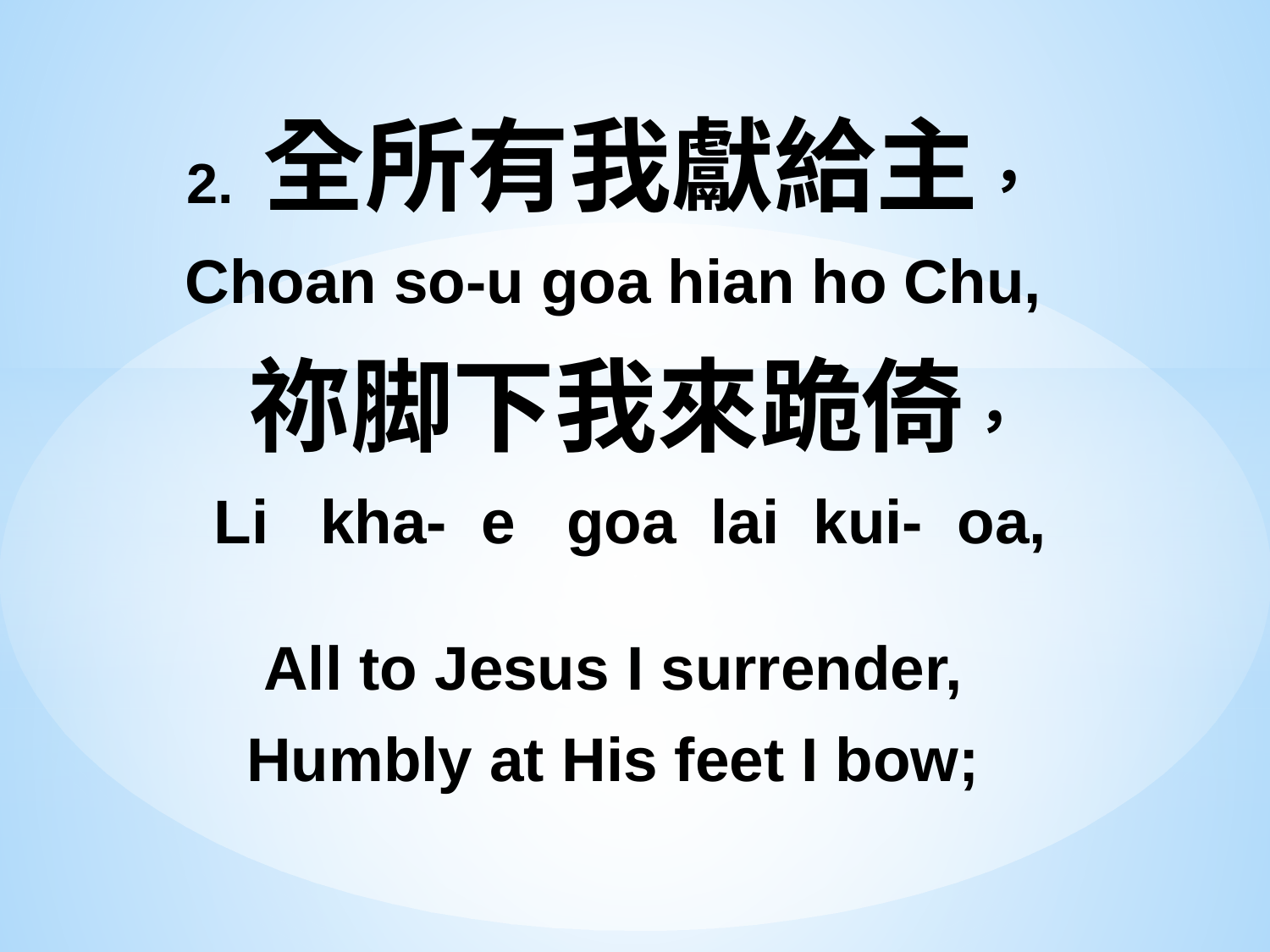

2. 全所有我獻給主，
Choan so-u goa hian ho Chu,
 祢脚下我來跪倚，
  Li   kha-  e   goa  lai  kui-  oa,

All to Jesus I surrender,
Humbly at His feet I bow;